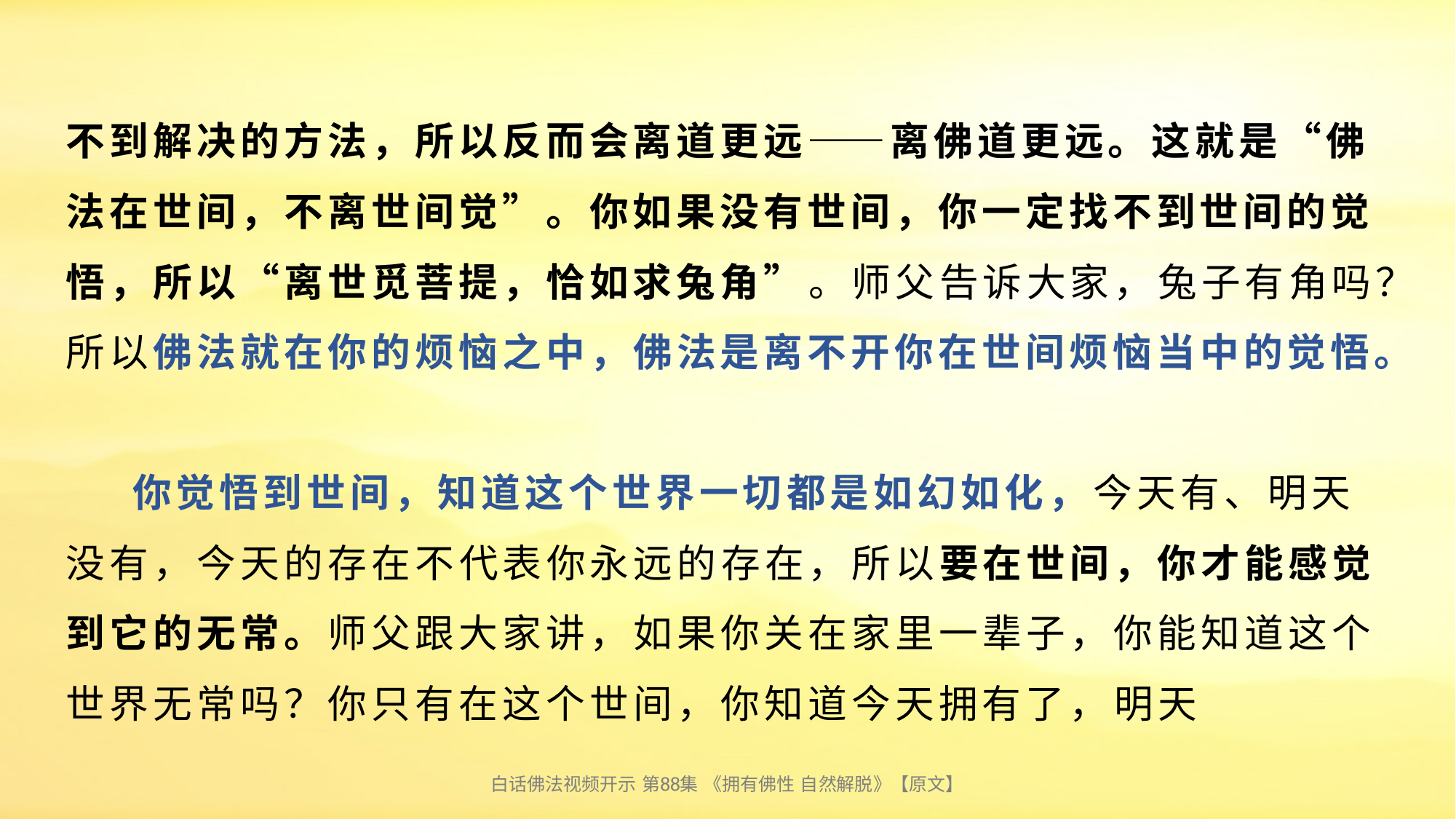

# 不到解决的方法，所以反而会离道更远——离佛道更远。这就是“佛法在世间，不离世间觉”。你如果没有世间，你一定找不到世间的觉悟，所以“离世觅菩提，恰如求兔角”。师父告诉大家，兔子有角吗？所以佛法就在你的烦恼之中，佛法是离不开你在世间烦恼当中的觉悟。 你觉悟到世间，知道这个世界一切都是如幻如化，今天有、明天没有，今天的存在不代表你永远的存在，所以要在世间，你才能感觉到它的无常。师父跟大家讲，如果你关在家里一辈子，你能知道这个世界无常吗？你只有在这个世间，你知道今天拥有了，明天
白话佛法视频开示 第88集 《拥有佛性 自然解脱》【原文】